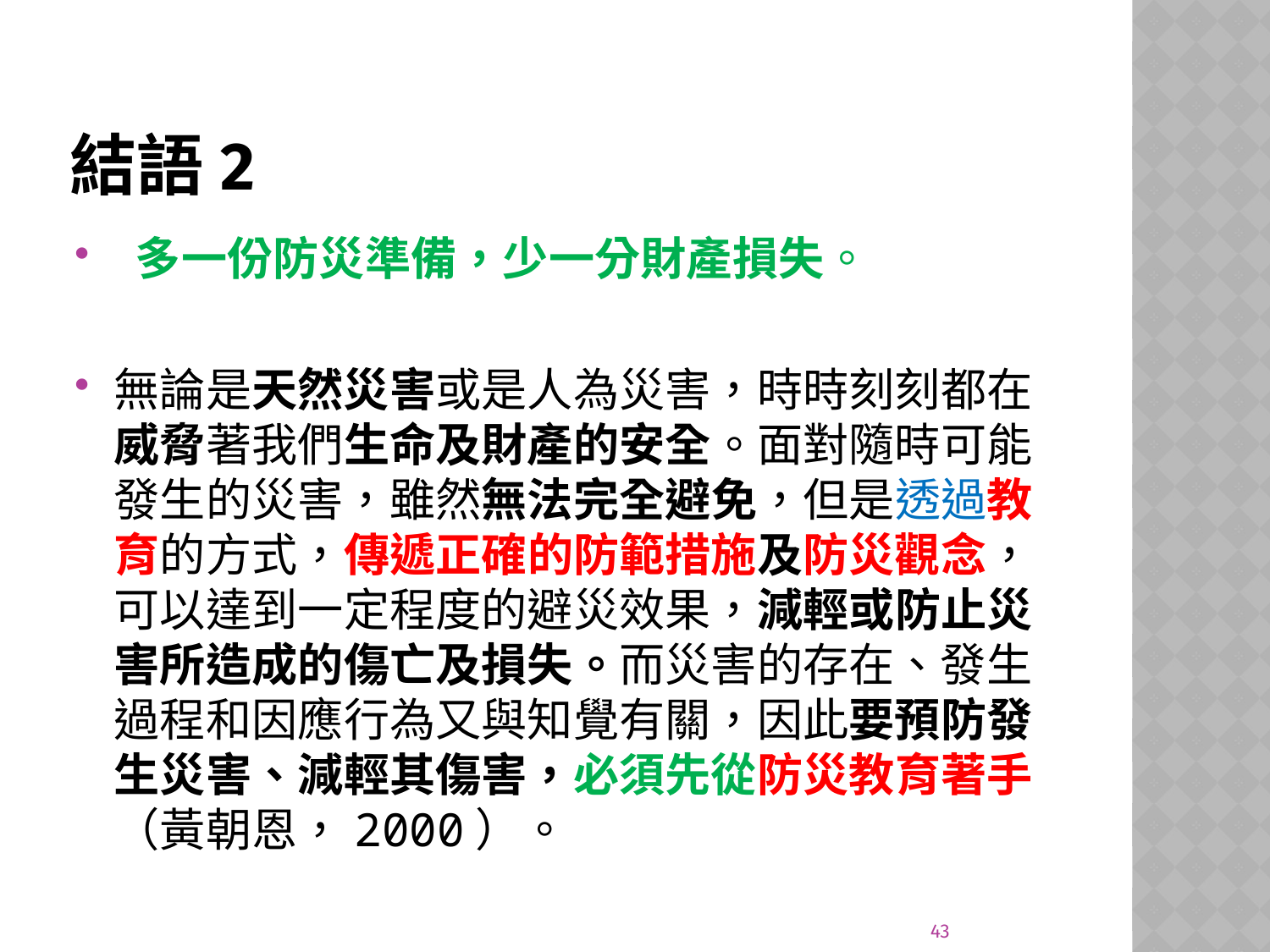

# 結語2
 多一份防災準備，少一分財產損失。

無論是天然災害或是人為災害，時時刻刻都在威脅著我們生命及財產的安全。面對隨時可能發生的災害，雖然無法完全避免，但是透過教育的方式，傳遞正確的防範措施及防災觀念，可以達到一定程度的避災效果，減輕或防止災害所造成的傷亡及損失。而災害的存在、發生過程和因應行為又與知覺有關，因此要預防發生災害、減輕其傷害，必須先從防災教育著手（黃朝恩，2000）。

43